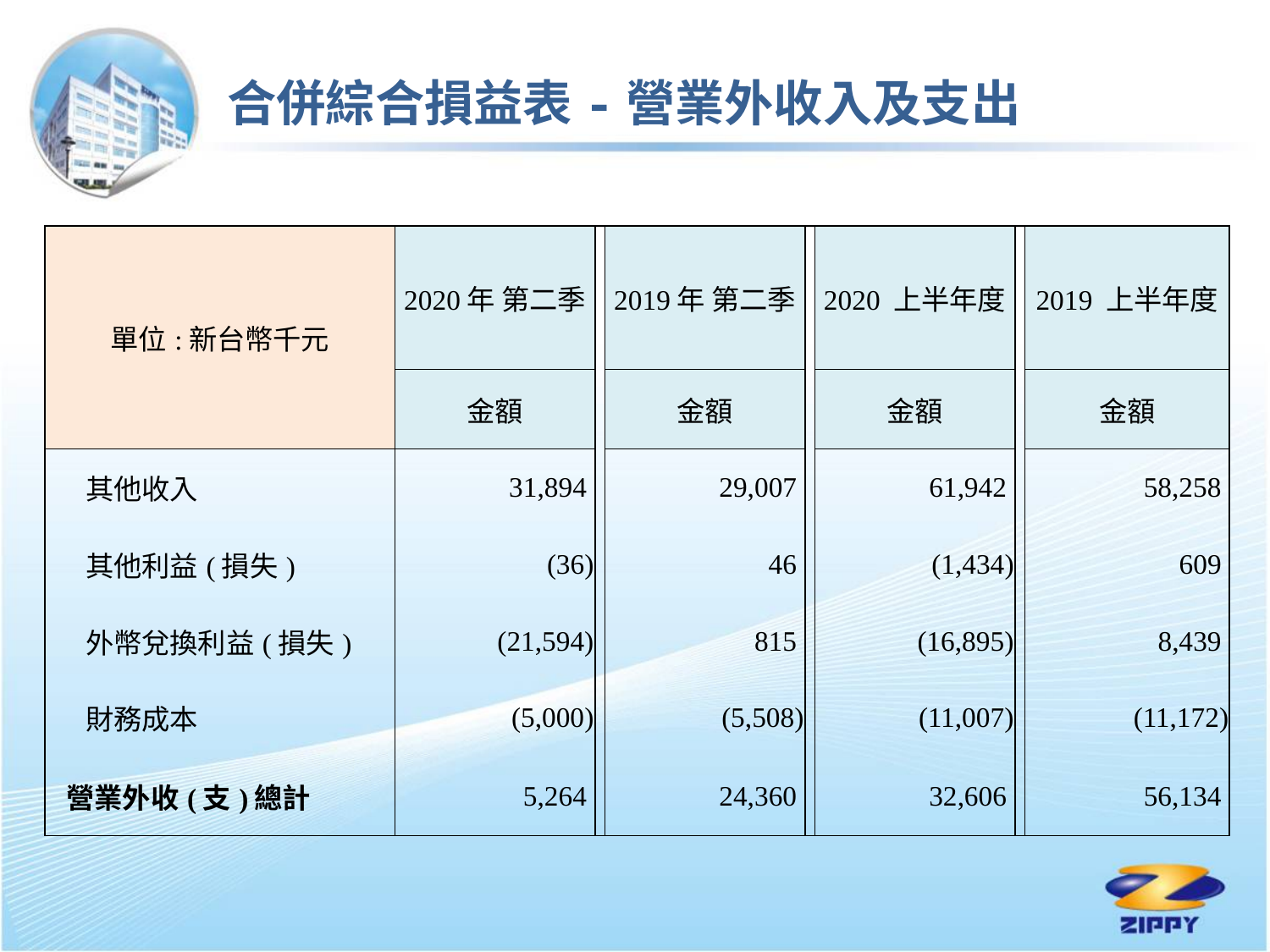

合併綜合損益表-營業外收入及支出
| 單位:新台幣千元 | 2020年 第二季 |  | 2019年 第二季 |  | 2020 上半年度 |  | 2019 上半年度 |
| --- | --- | --- | --- | --- | --- | --- | --- |
|  | 金額 |  | 金額 |  | 金額 |  | 金額 |
| 其他收入 | 31,894 |  | 29,007 |  | 61,942 |  | 58,258 |
| 其他利益(損失) | (36) |  | 46 |  | (1,434) |  | 609 |
| 外幣兌換利益(損失) | (21,594) |  | 815 |  | (16,895) |  | 8,439 |
| 財務成本 | (5,000) |  | (5,508) |  | (11,007) |  | (11,172) |
| 營業外收(支)總計 | 5,264 |  | 24,360 |  | 32,606 |  | 56,134 |